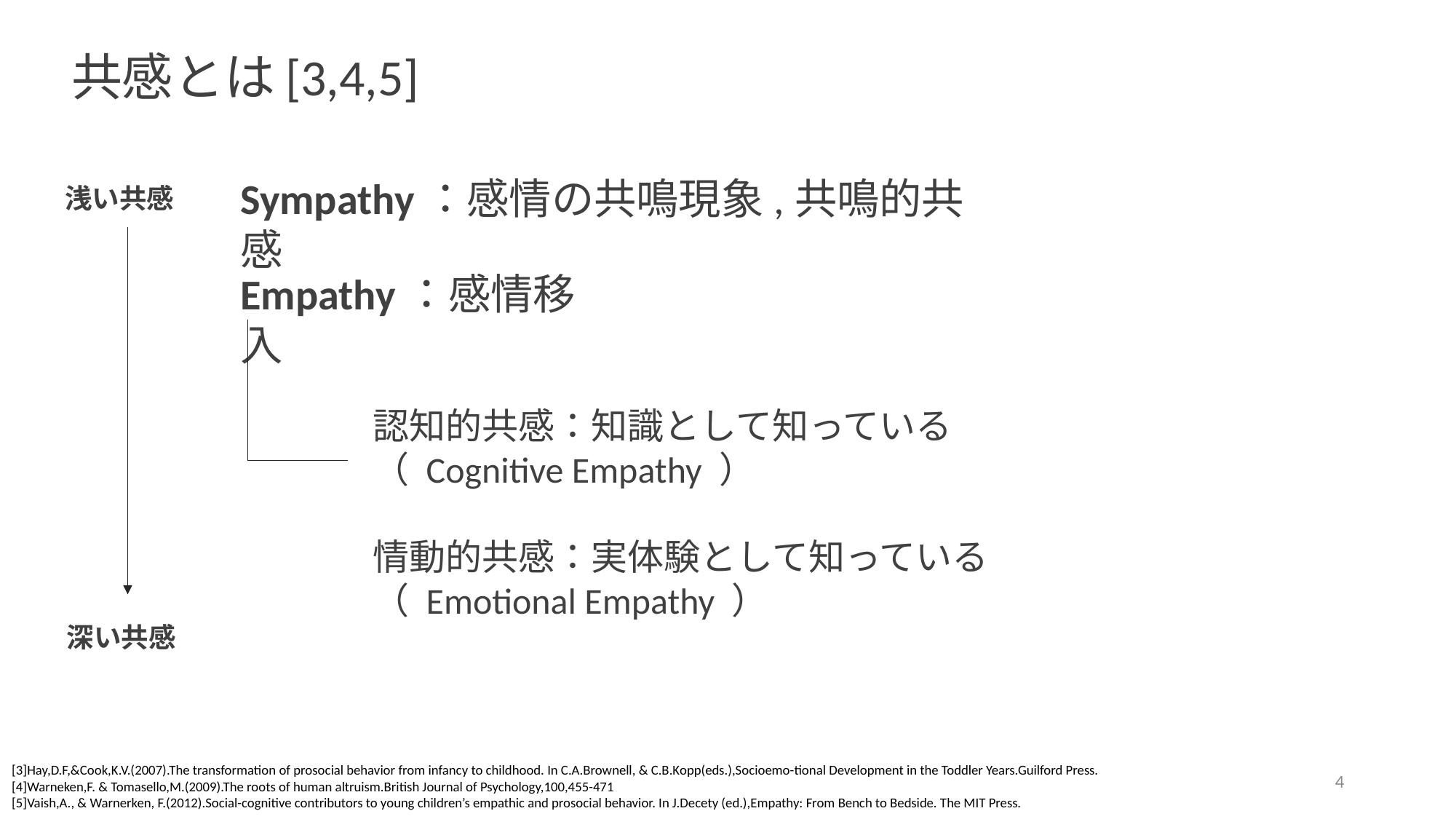

共感とは[3,4,5]
Sympathy：感情の共鳴現象,共鳴的共感
浅い共感
Empathy：感情移入
認知的共感：知識として知っている
（ Cognitive Empathy ）

情動的共感：実体験として知っている
（ Emotional Empathy ）
深い共感
[3]Hay,D.F,&Cook,K.V.(2007).The transformation of prosocial behavior from infancy to childhood. In C.A.Brownell, & C.B.Kopp(eds.),Socioemo-tional Development in the Toddler Years.Guilford Press.
[4]Warneken,F. & Tomasello,M.(2009).The roots of human altruism.British Journal of Psychology,100,455-471
[5]Vaish,A., & Warnerken, F.(2012).Social-cognitive contributors to young children’s empathic and prosocial behavior. In J.Decety (ed.),Empathy: From Bench to Bedside. The MIT Press.
4